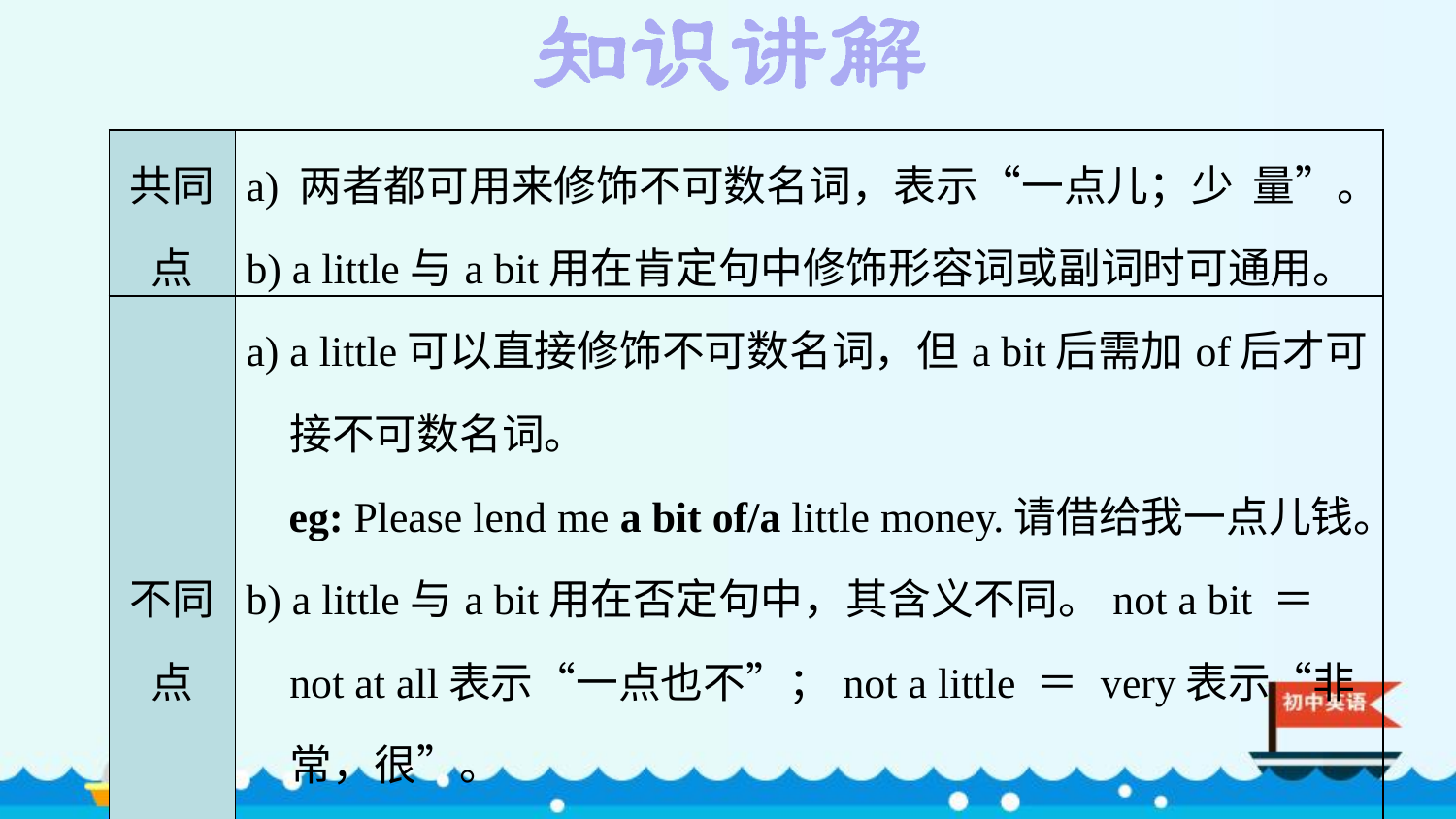

| 共同点 | a) 两者都可用来修饰不可数名词，表示“一点儿；少 量”。 b) a little与a bit用在肯定句中修饰形容词或副词时可通用。 |
| --- | --- |
| 不同点 | a) a little可以直接修饰不可数名词，但a bit后需加of后才可接不可数名词。 eg: Please lend me a bit of/a little money.请借给我一点儿钱。 b) a little与a bit用在否定句中，其含义不同。not a bit ＝ not at all表示“一点也不”；not a little ＝ very表示“非常，很”。 eg: I'm not a bit happy.我一点也不高兴。 I'm not a little happy.我非常开心。 |